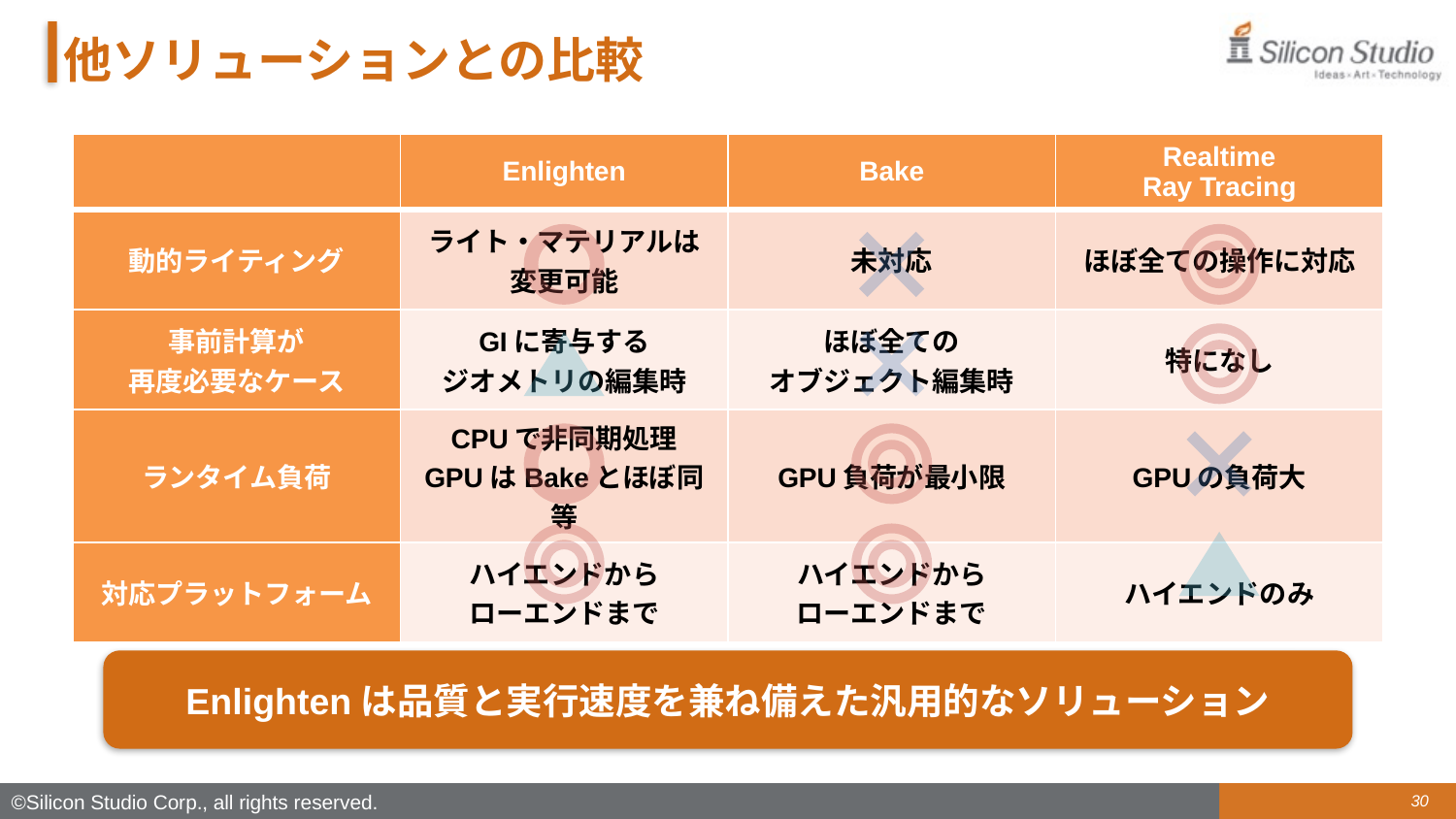

# 他ソリューションとの比較
|  | Enlighten | Bake | Realtime Ray Tracing |
| --- | --- | --- | --- |
| 動的ライティング | ライト・マテリアルは変更可能 | 未対応 | ほぼ全ての操作に対応 |
| 事前計算が 再度必要なケース | GIに寄与する ジオメトリの編集時 | ほぼ全ての オブジェクト編集時 | 特になし |
| ランタイム負荷 | CPUで非同期処理 GPUはBakeとほぼ同等 | GPU負荷が最小限 | GPUの負荷大 |
| 対応プラットフォーム | ハイエンドから ローエンドまで | ハイエンドから ローエンドまで | ハイエンドのみ |

Enlightenは品質と実行速度を兼ね備えた汎用的なソリューション